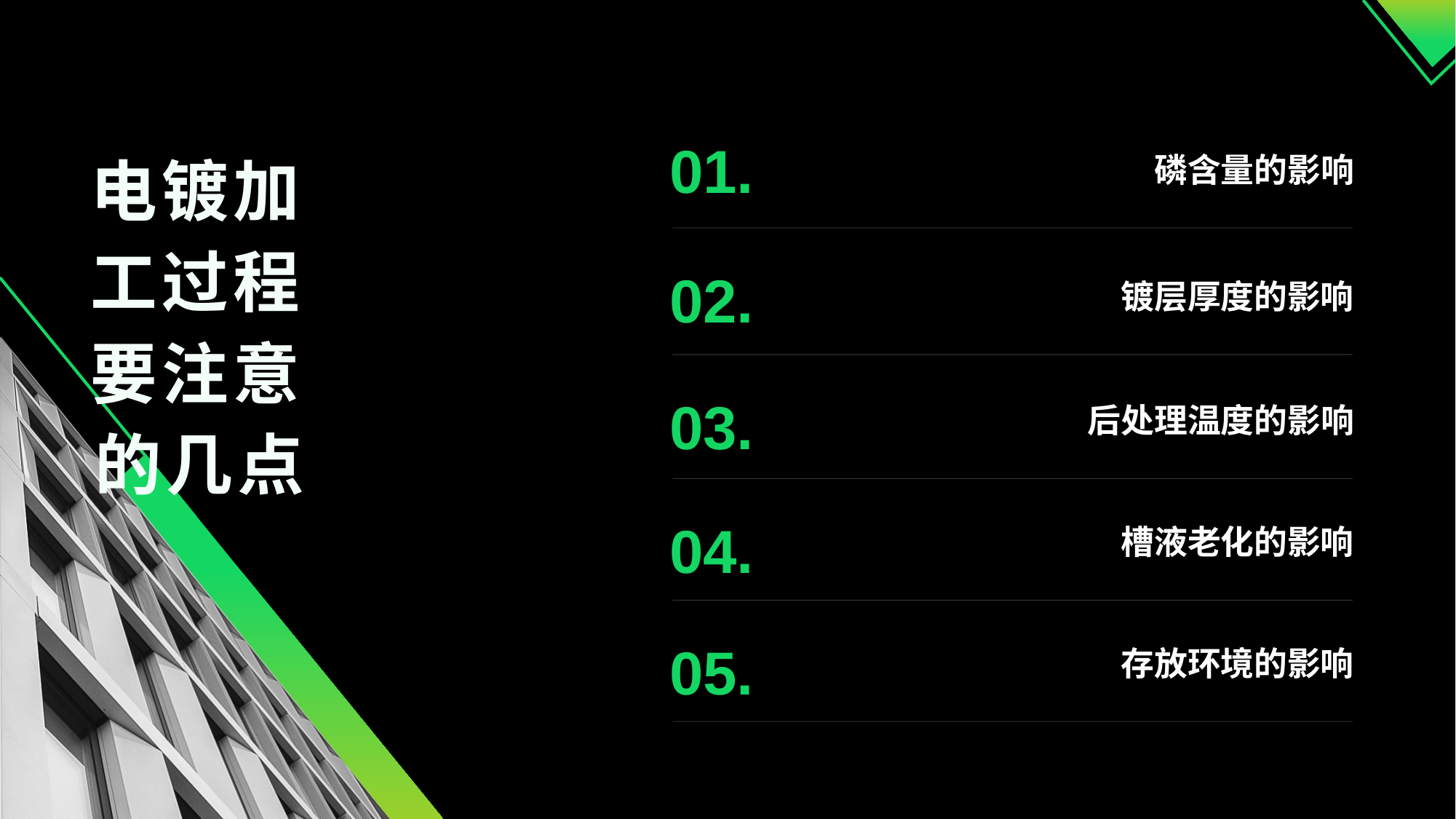

01.
电镀加工过程要注意的几点
磷含量的影响
02.
镀层厚度的影响
03.
后处理温度的影响
04.
槽液老化的影响
05.
存放环境的影响